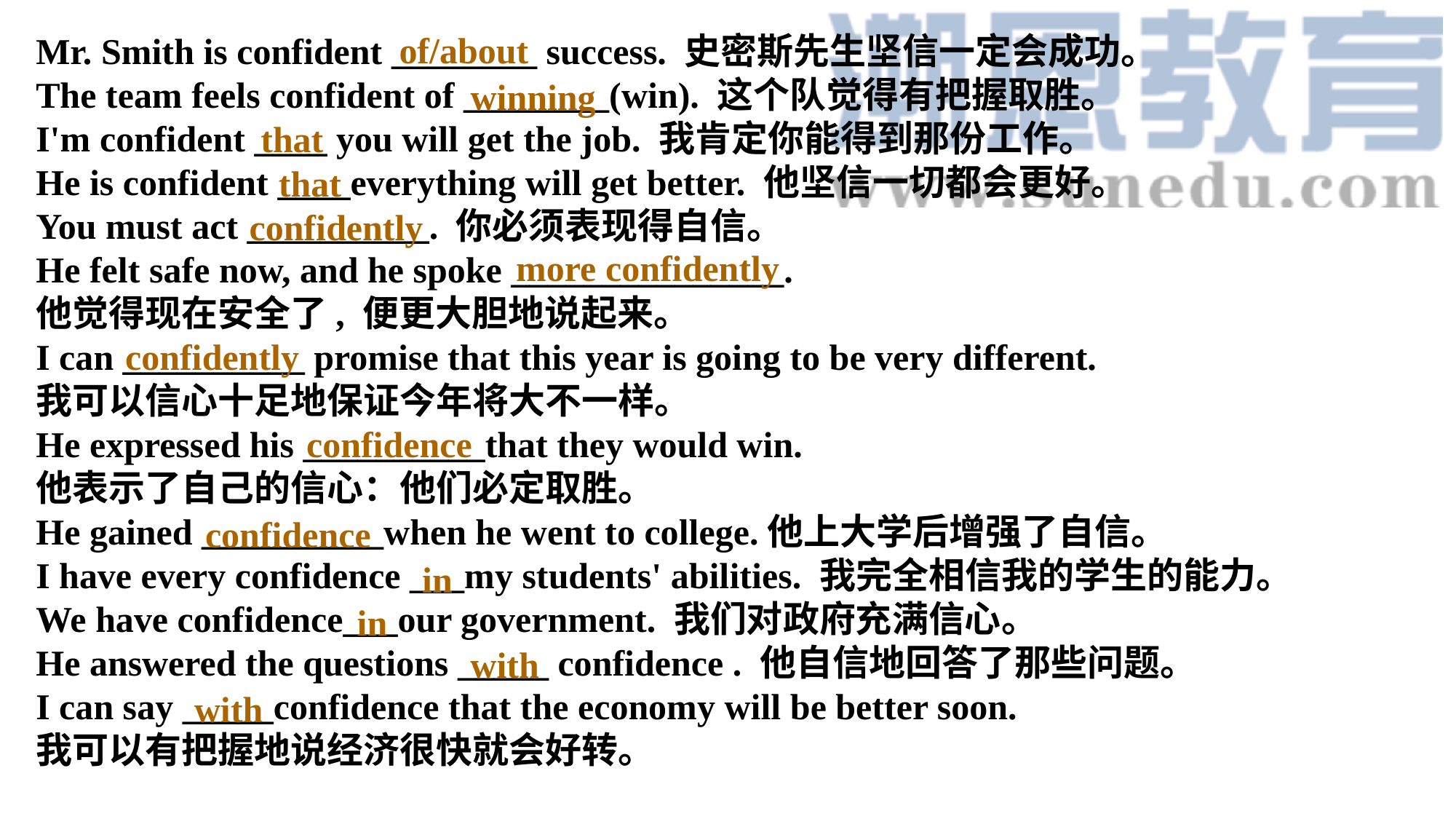

Mr. Smith is confident ________ success. 史密斯先生坚信一定会成功。
The team feels confident of ________(win). 这个队觉得有把握取胜。
I'm confident ____ you will get the job. 我肯定你能得到那份工作。
He is confident ____everything will get better. 他坚信一切都会更好。
You must act __________. 你必须表现得自信。
He felt safe now, and he spoke _______________.
他觉得现在安全了, 便更大胆地说起来。
I can __________ promise that this year is going to be very different.
我可以信心十足地保证今年将大不一样。
He expressed his __________that they would win.
他表示了自己的信心：他们必定取胜。
He gained __________when he went to college.他上大学后增强了自信。
I have every confidence ___my students' abilities. 我完全相信我的学生的能力。
We have confidence___our government. 我们对政府充满信心。
He answered the questions _____ confidence . 他自信地回答了那些问题。
I can say _____confidence that the economy will be better soon.
我可以有把握地说经济很快就会好转。
of/about
winning
that
that
confidently
more confidently
confidently
confidence
confidence
in
in
with
with